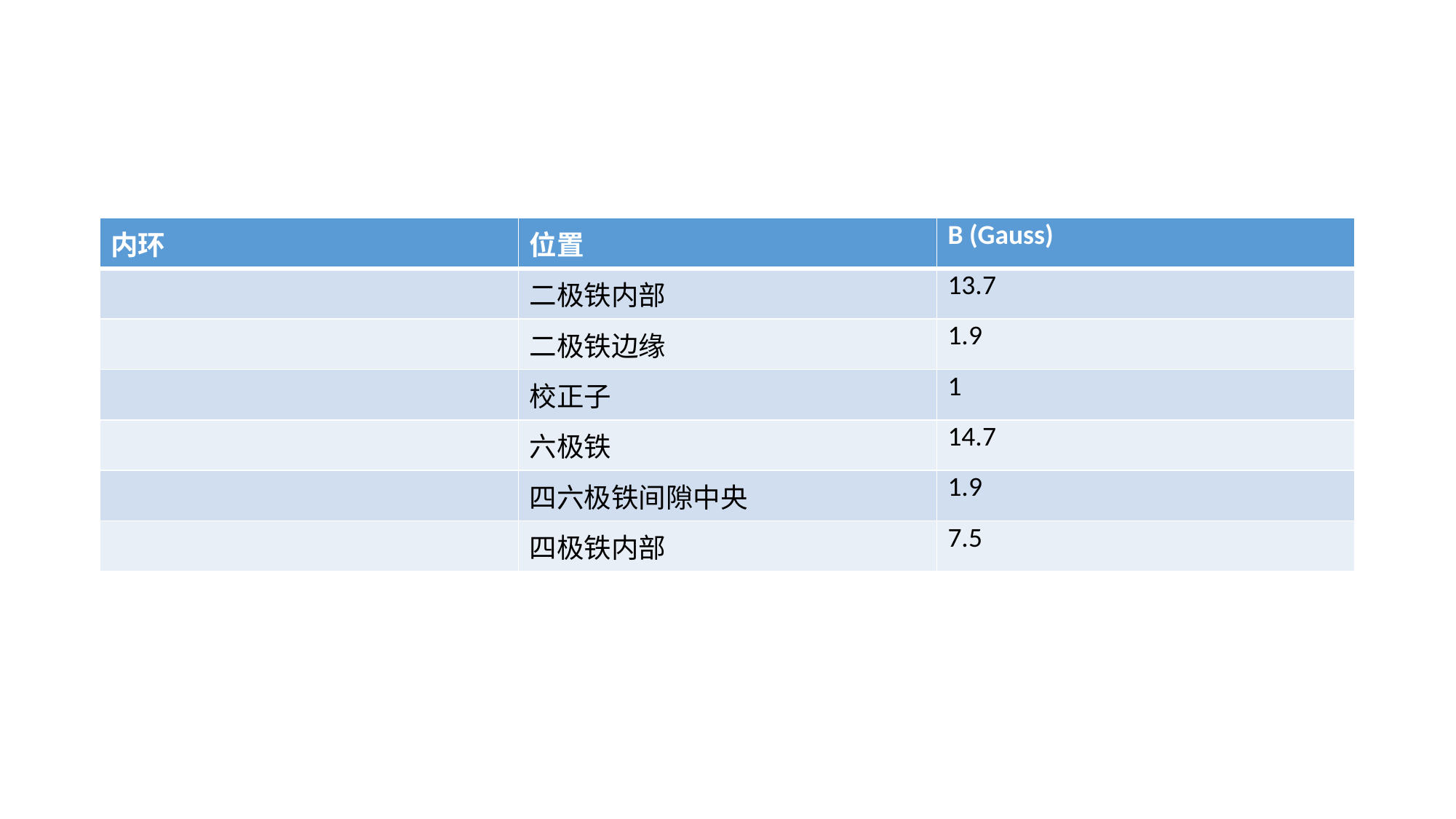

#
| 内环 | 位置 | B (Gauss) |
| --- | --- | --- |
|  | 二极铁内部 | 13.7 |
|  | 二极铁边缘 | 1.9 |
|  | 校正子 | 1 |
|  | 六极铁 | 14.7 |
|  | 四六极铁间隙中央 | 1.9 |
|  | 四极铁内部 | 7.5 |